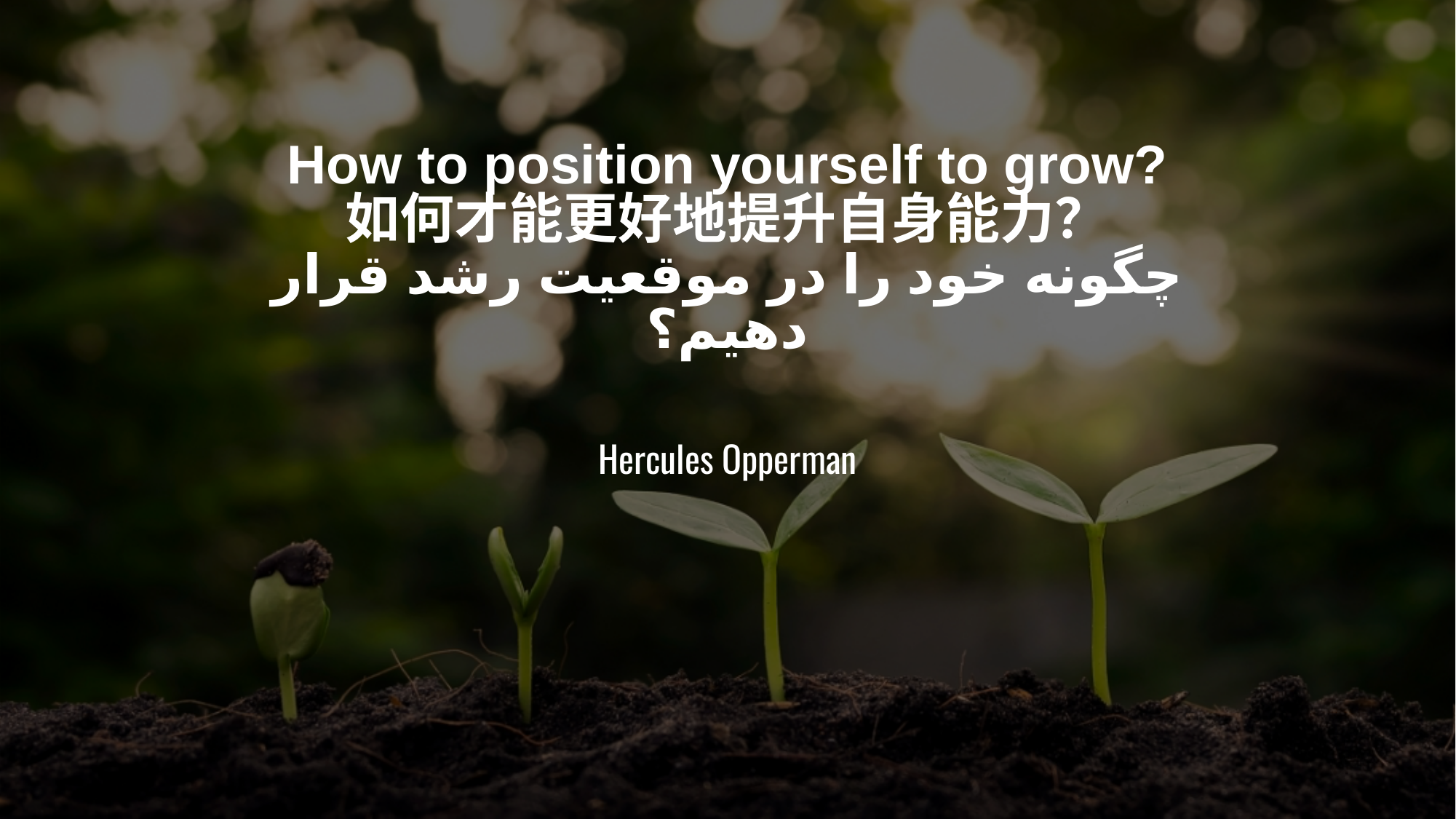

# How to position yourself to grow?
如何才能更好地提升自身能力？
چگونه خود را در موقعیت رشد قرار دهیم؟

Hercules Opperman